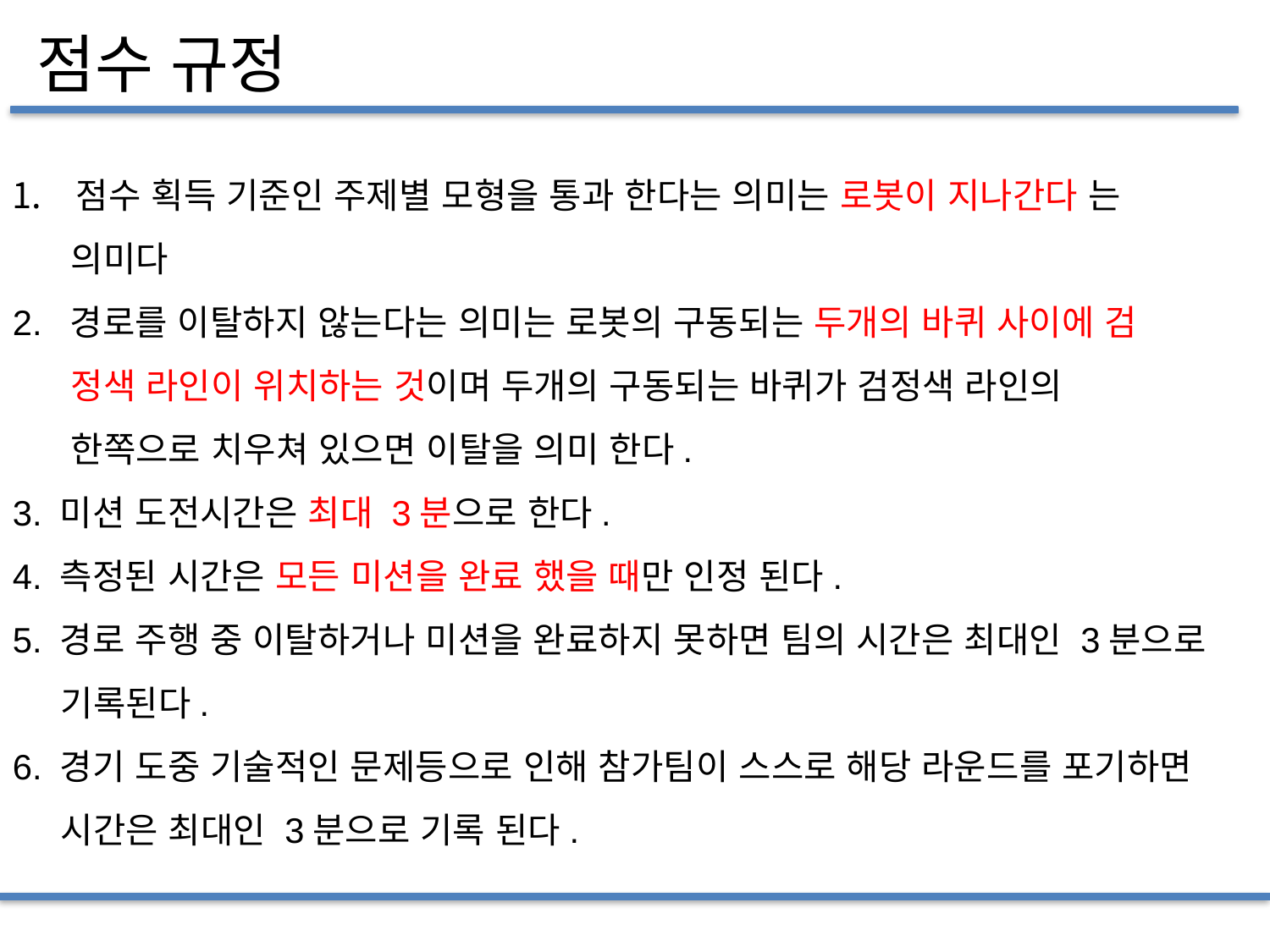

# 점수 규정

점수 획득 기준인 주제별 모형을 통과 한다는 의미는 로봇이 지나간다 는
     의미다
2.  경로를 이탈하지 않는다는 의미는 로봇의 구동되는 두개의 바퀴 사이에 검
     정색 라인이 위치하는 것이며 두개의 구동되는 바퀴가 검정색 라인의
     한쪽으로 치우쳐 있으면 이탈을 의미 한다.
3. 미션 도전시간은 최대 3분으로 한다.
4. 측정된 시간은 모든 미션을 완료 했을 때만 인정 된다.
5. 경로 주행 중 이탈하거나 미션을 완료하지 못하면 팀의 시간은 최대인 3분으로
    기록된다.
6. 경기 도중 기술적인 문제등으로 인해 참가팀이 스스로 해당 라운드를 포기하면
    시간은 최대인 3분으로 기록 된다.